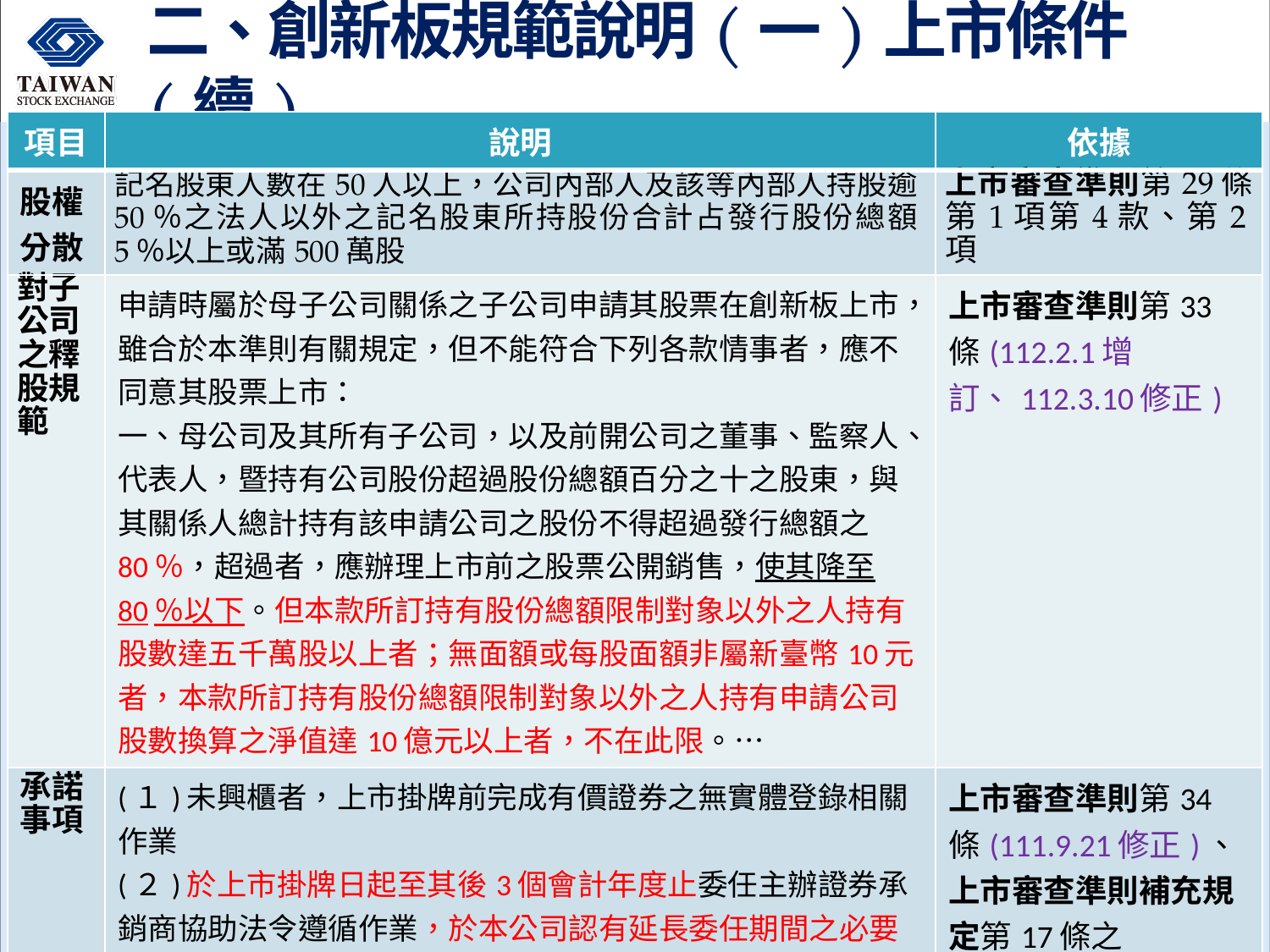

# 二、創新板規範說明(一)上市條件(續)

| 項目 | 說明 | 依據 |
| --- | --- | --- |
| 股權分散 | 記名股東人數在50人以上，公司內部人及該等內部人持股逾50％之法人以外之記名股東所持股份合計占發行股份總額5％以上或滿500萬股 | 上市審查準則第29條第1項第4款、第2項 |
| 對子公司之釋股規範 | 申請時屬於母子公司關係之子公司申請其股票在創新板上市，雖合於本準則有關規定，但不能符合下列各款情事者，應不同意其股票上市： 一、母公司及其所有子公司，以及前開公司之董事、監察人、代表人，暨持有公司股份超過股份總額百分之十之股東，與其關係人總計持有該申請公司之股份不得超過發行總額之80％，超過者，應辦理上市前之股票公開銷售，使其降至80％以下。但本款所訂持有股份總額限制對象以外之人持有股數達五千萬股以上者；無面額或每股面額非屬新臺幣10元者，本款所訂持有股份總額限制對象以外之人持有申請公司股數換算之淨值達10億元以上者，不在此限。… | 上市審查準則第33條(112.2.1增訂、112.3.10修正) |
| 承諾事項 | (１)未興櫃者，上市掛牌前完成有價證券之無實體登錄相關作業 (２)於上市掛牌日起至其後3個會計年度止委任主辦證券承銷商協助法令遵循作業，於本公司認有延長委任期間之必要時，願配合延長之 (３)上市後次1個會計年度內，於檢送年報時，應公開及以書面申報前1年度會計師專案審查報告。… | 上市審查準則第34條(111.9.21修正)、上市審查準則補充規定第17條之1(111.9.21增訂) |
31